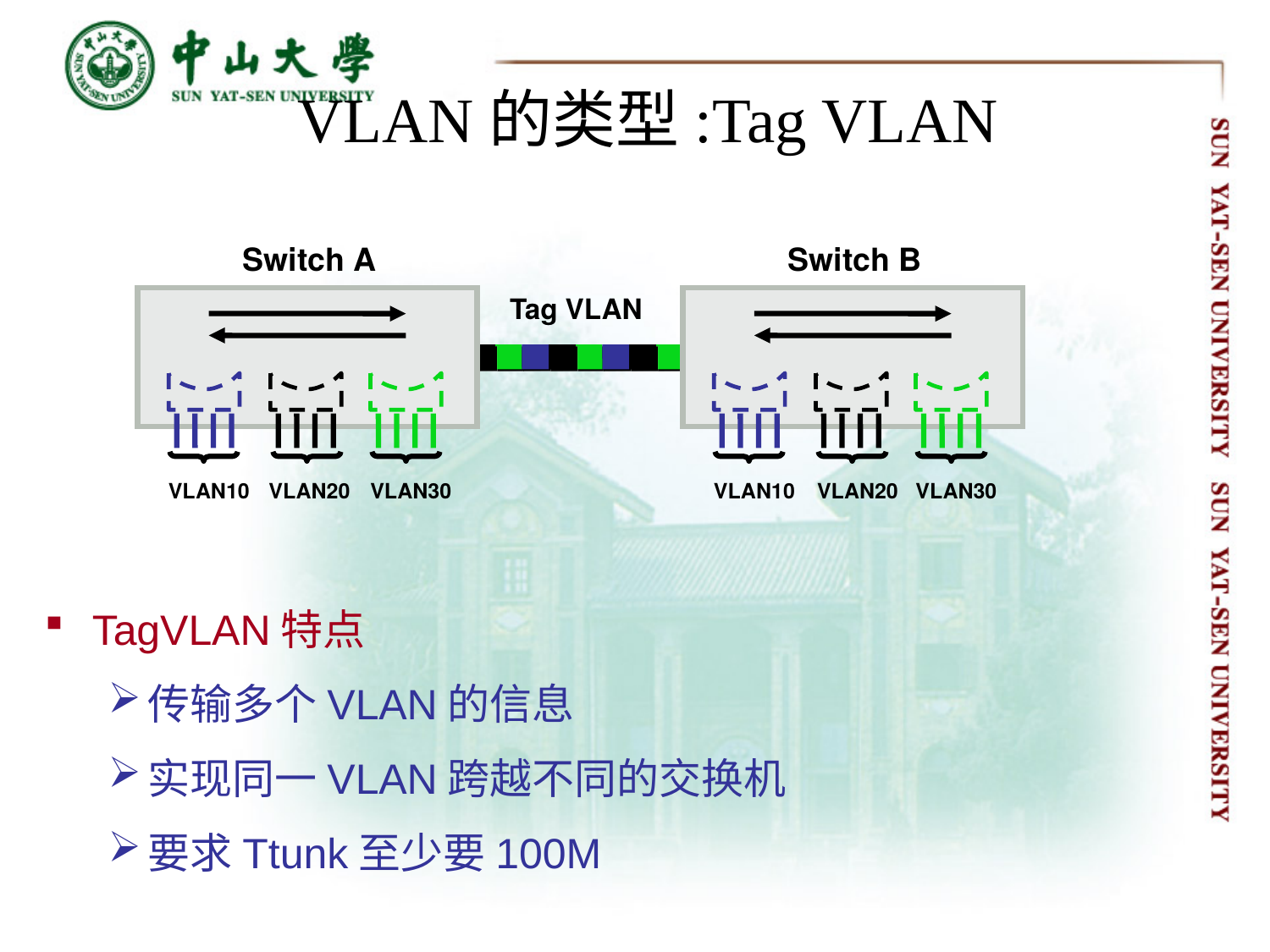

# VLAN的类型:Tag VLAN
Switch A

VLAN10
VLAN20
VLAN30
Switch B
Tag VLAN

VLAN10
VLAN20
VLAN30
TagVLAN特点
传输多个VLAN的信息
实现同一VLAN跨越不同的交换机
要求Ttunk至少要100M